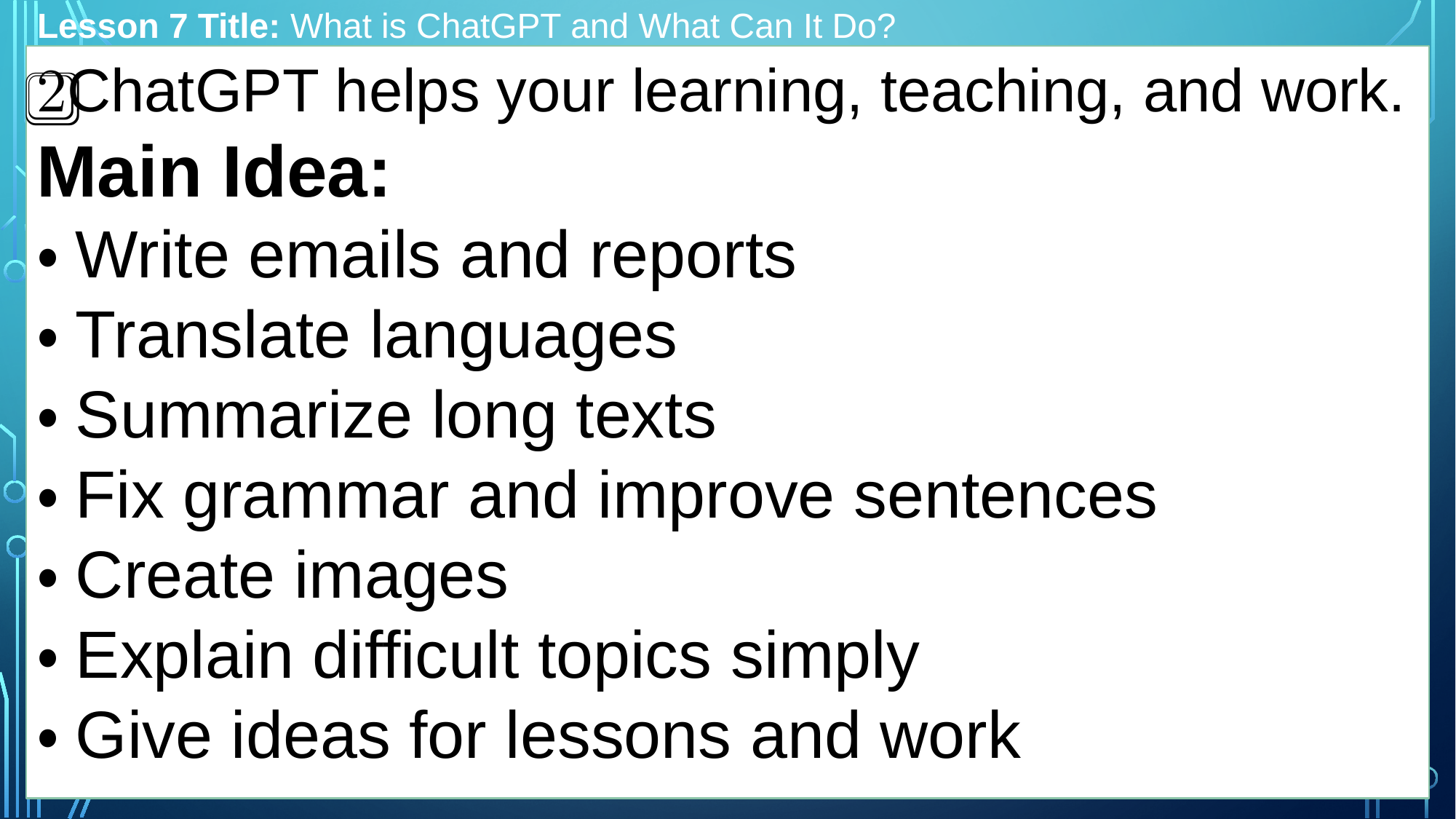

Lesson 7 Title: What is ChatGPT and What Can It Do?

2️⃣ChatGPT helps your learning, teaching, and work.
Main Idea:
・Write emails and reports
・Translate languages
・Summarize long texts
・Fix grammar and improve sentences
・Create images
・Explain difficult topics simply
・Give ideas for lessons and work